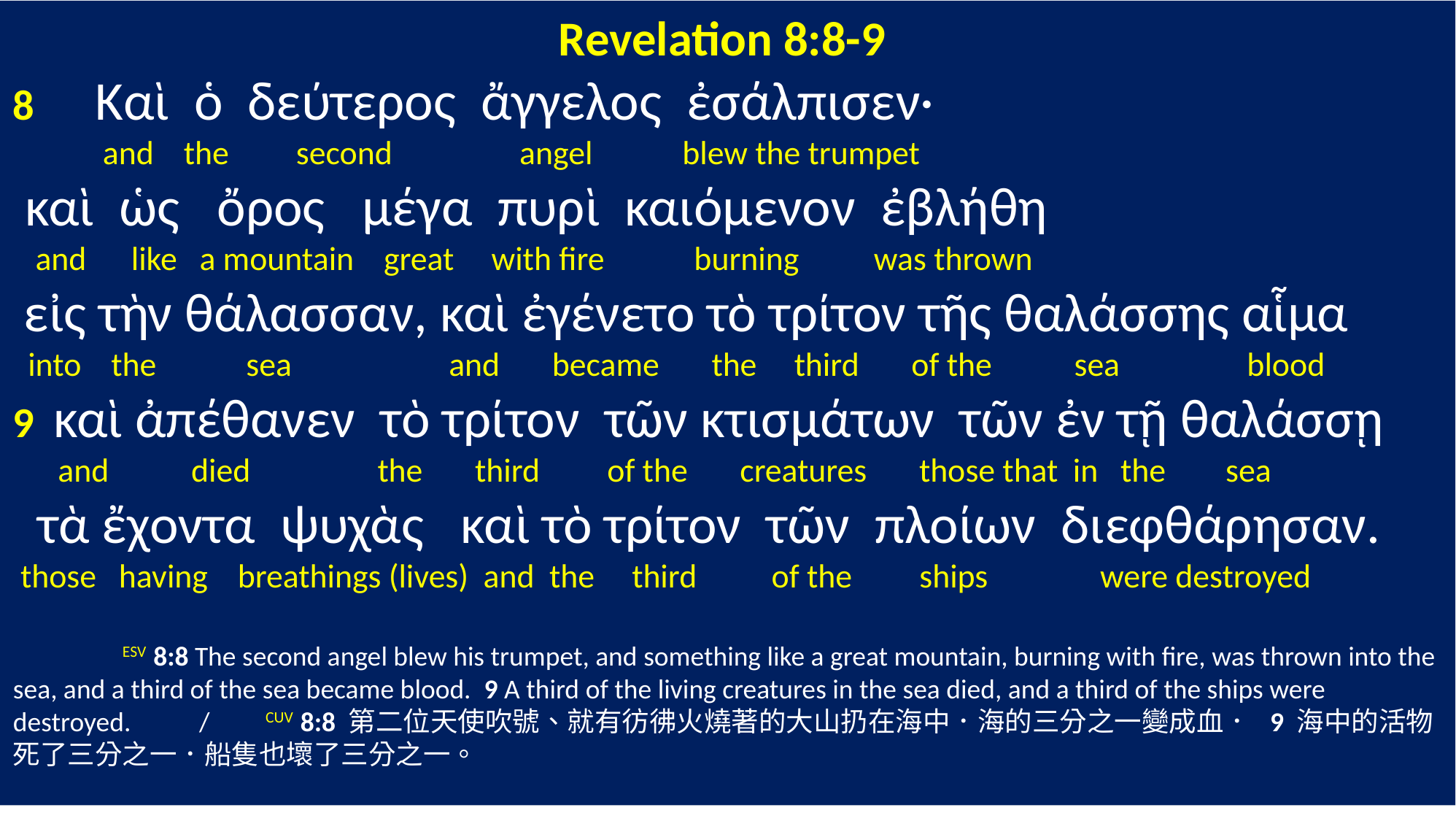

Revelation 8:8-9
8      Καὶ  ὁ  δεύτερος  ἄγγελος  ἐσάλπισεν·
            and    the         second                 angel            blew the trumpet
 καὶ  ὡς   ὄρος   μέγα  πυρὶ  καιόμενον  ἐβλήθη
   and      like   a mountain    great     with fire            burning          was thrown
 εἰς τὴν θάλασσαν, καὶ ἐγένετο τὸ τρίτον τῆς θαλάσσης αἷμα
  into    the            sea                     and       became       the     third       of the           sea                 blood
9  καὶ ἀπέθανεν  τὸ τρίτον  τῶν κτισμάτων  τῶν ἐν τῇ θαλάσσῃ
      and           died                 the       third         of the       creatures       those that  in   the        sea
  τὰ ἔχοντα  ψυχὰς   καὶ τὸ τρίτον  τῶν  πλοίων  διεφθάρησαν.
 those   having    breathings (lives)  and  the     third          of the         ships               were destroyed

	ESV  8:8 The second angel blew his trumpet, and something like a great mountain, burning with fire, was thrown into the sea, and a third of the sea became blood.  9 A third of the living creatures in the sea died, and a third of the ships were destroyed.           /         CUV  8:8 第二位天使吹號、就有彷彿火燒著的大山扔在海中．海的三分之一變成血．  9 海中的活物死了三分之一．船隻也壞了三分之一。